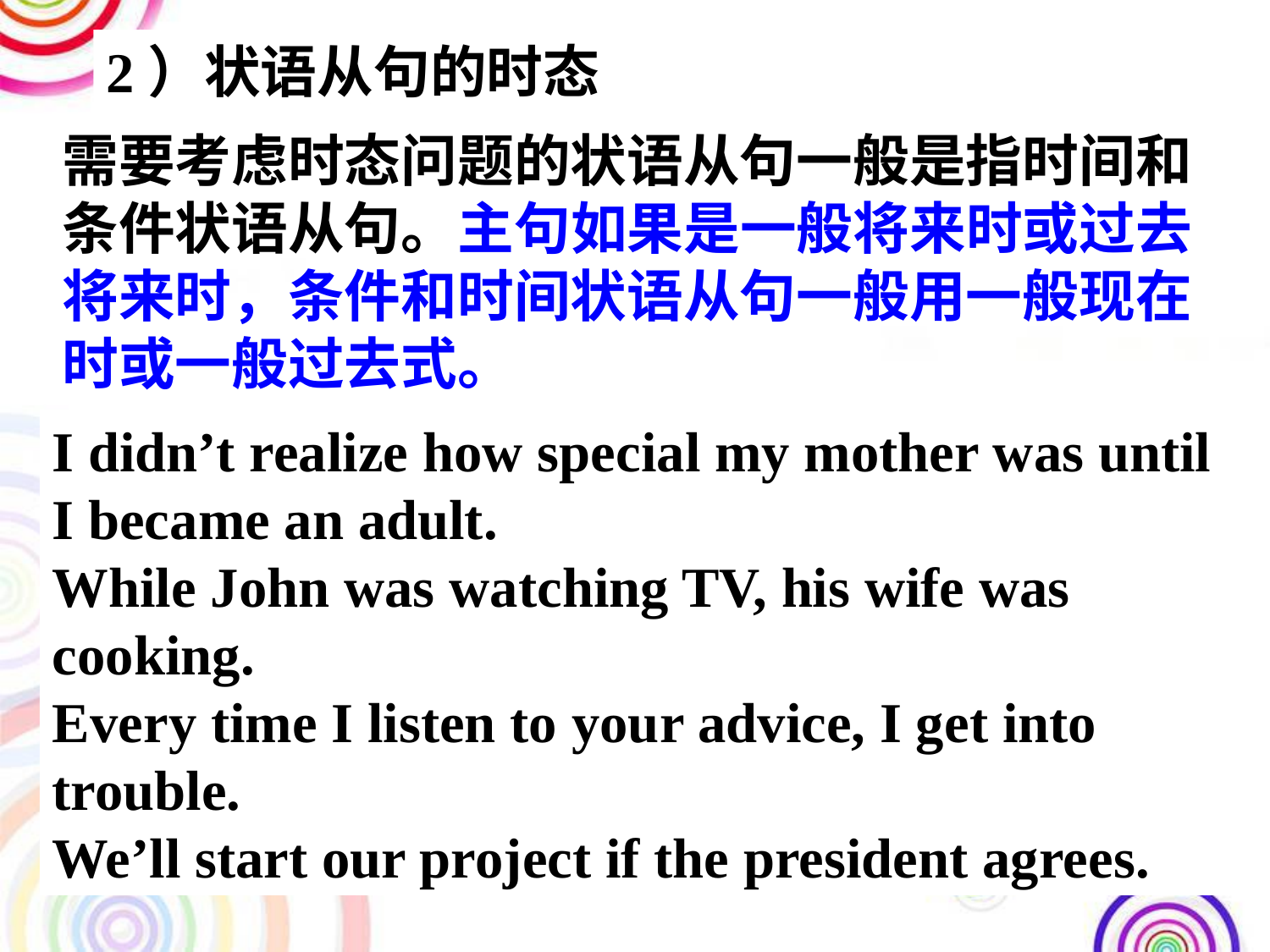

2）状语从句的时态
需要考虑时态问题的状语从句一般是指时间和条件状语从句。主句如果是一般将来时或过去将来时，条件和时间状语从句一般用一般现在时或一般过去式。
I didn’t realize how special my mother was until I became an adult.
While John was watching TV, his wife was cooking.
Every time I listen to your advice, I get into trouble.
We’ll start our project if the president agrees.